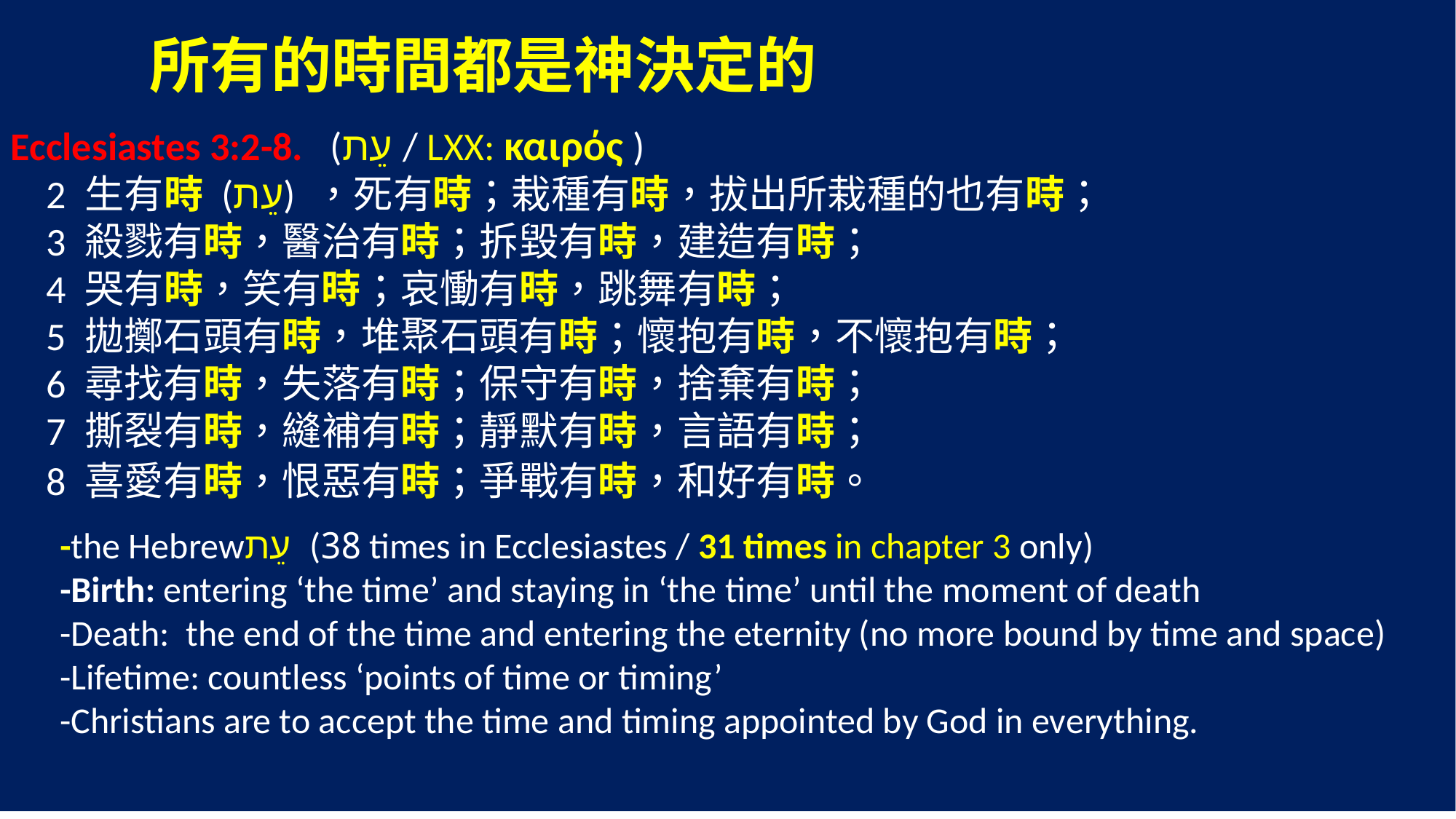

所有的時間都是神決定的

Ecclesiastes 3:2-8.   (עֵת / LXX: καιρός )
    2 生有時 (עֵת) ，死有時；栽種有時，拔出所栽種的也有時；
    3 殺戮有時，醫治有時；拆毀有時，建造有時；
    4 哭有時，笑有時；哀慟有時，跳舞有時；
    5 拋擲石頭有時，堆聚石頭有時；懷抱有時，不懷抱有時；
    6 尋找有時，失落有時；保守有時，捨棄有時；
    7 撕裂有時，縫補有時；靜默有時，言語有時；
    8 喜愛有時，恨惡有時；爭戰有時，和好有時。

      -the Hebrewעֵת  (38 times in Ecclesiastes / 31 times in chapter 3 only)
      -Birth: entering ‘the time’ and staying in ‘the time’ until the moment of death
      -Death:  the end of the time and entering the eternity (no more bound by time and space)
      -Lifetime: countless ‘points of time or timing’
      -Christians are to accept the time and timing appointed by God in everything.